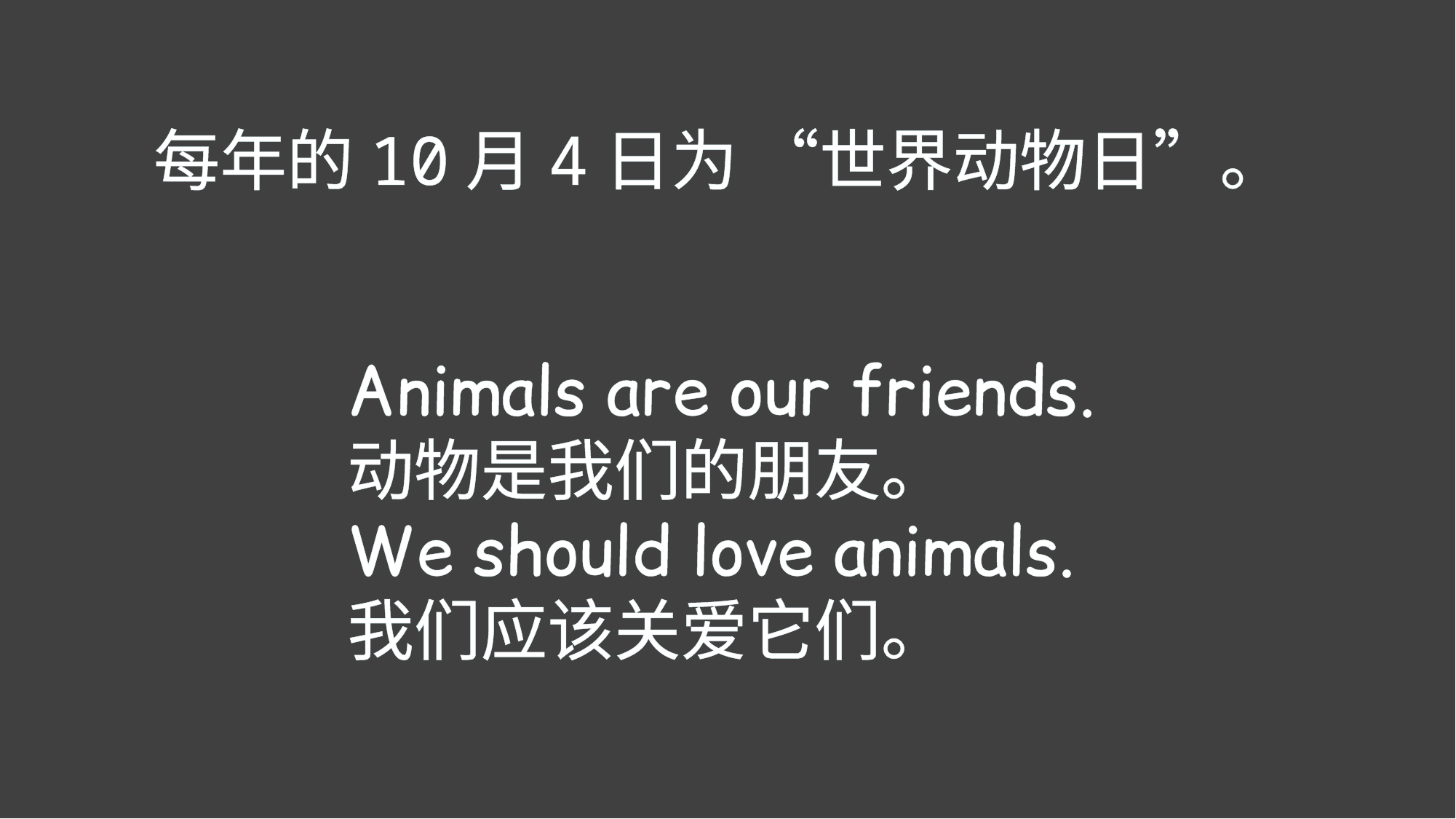

# 每年的10月4日为 “世界动物日”。

Animals are our friends.
动物是我们的朋友。
We should love animals.
我们应该关爱它们。